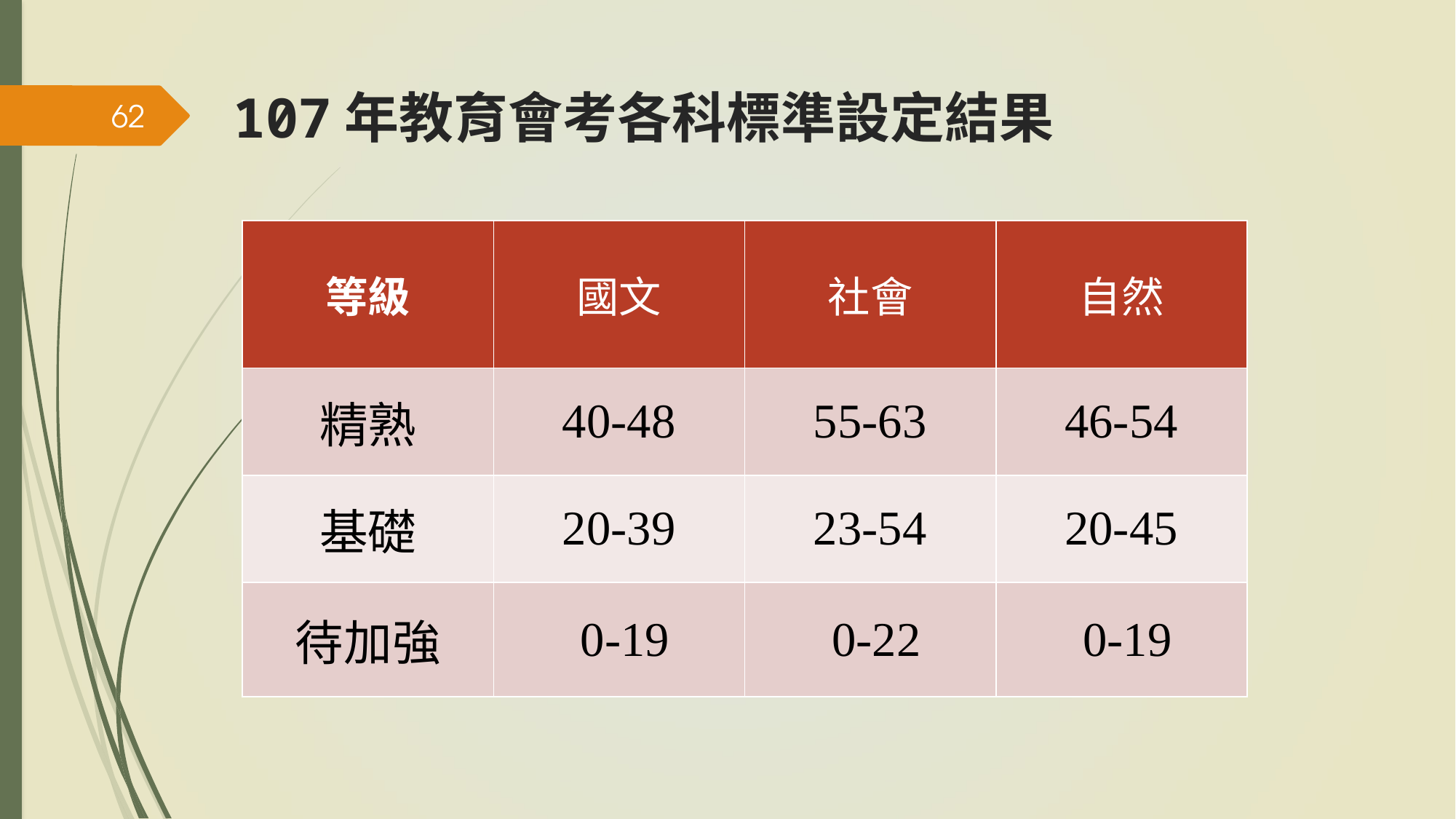

62
107年教育會考各科標準設定結果
| 等級 | 國文 | 社會 | 自然 |
| --- | --- | --- | --- |
| 精熟 | 40-48 | 55-63 | 46-54 |
| 基礎 | 20-39 | 23-54 | 20-45 |
| 待加強 | 0-19 | 0-22 | 0-19 |